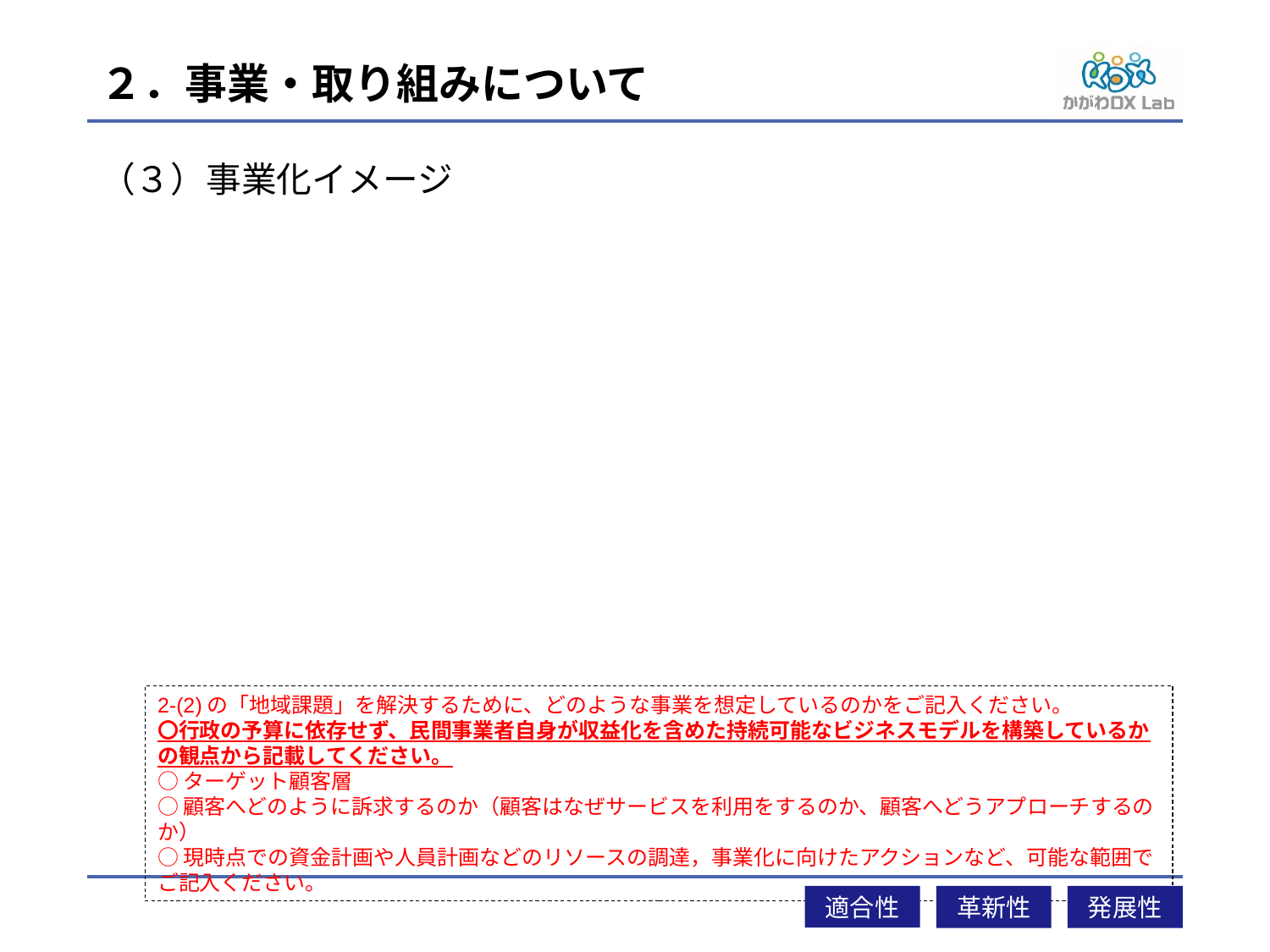

# ２．事業・取り組みについて
（３）事業化イメージ

2-(2)の「地域課題」を解決するために、どのような事業を想定しているのかをご記入ください。
〇行政の予算に依存せず、民間事業者自身が収益化を含めた持続可能なビジネスモデルを構築しているかの観点から記載してください。
○ターゲット顧客層
○顧客へどのように訴求するのか（顧客はなぜサービスを利用をするのか、顧客へどうアプローチするのか）
○現時点での資金計画や人員計画などのリソースの調達，事業化に向けたアクションなど、可能な範囲でご記入ください。
適合性
革新性
発展性